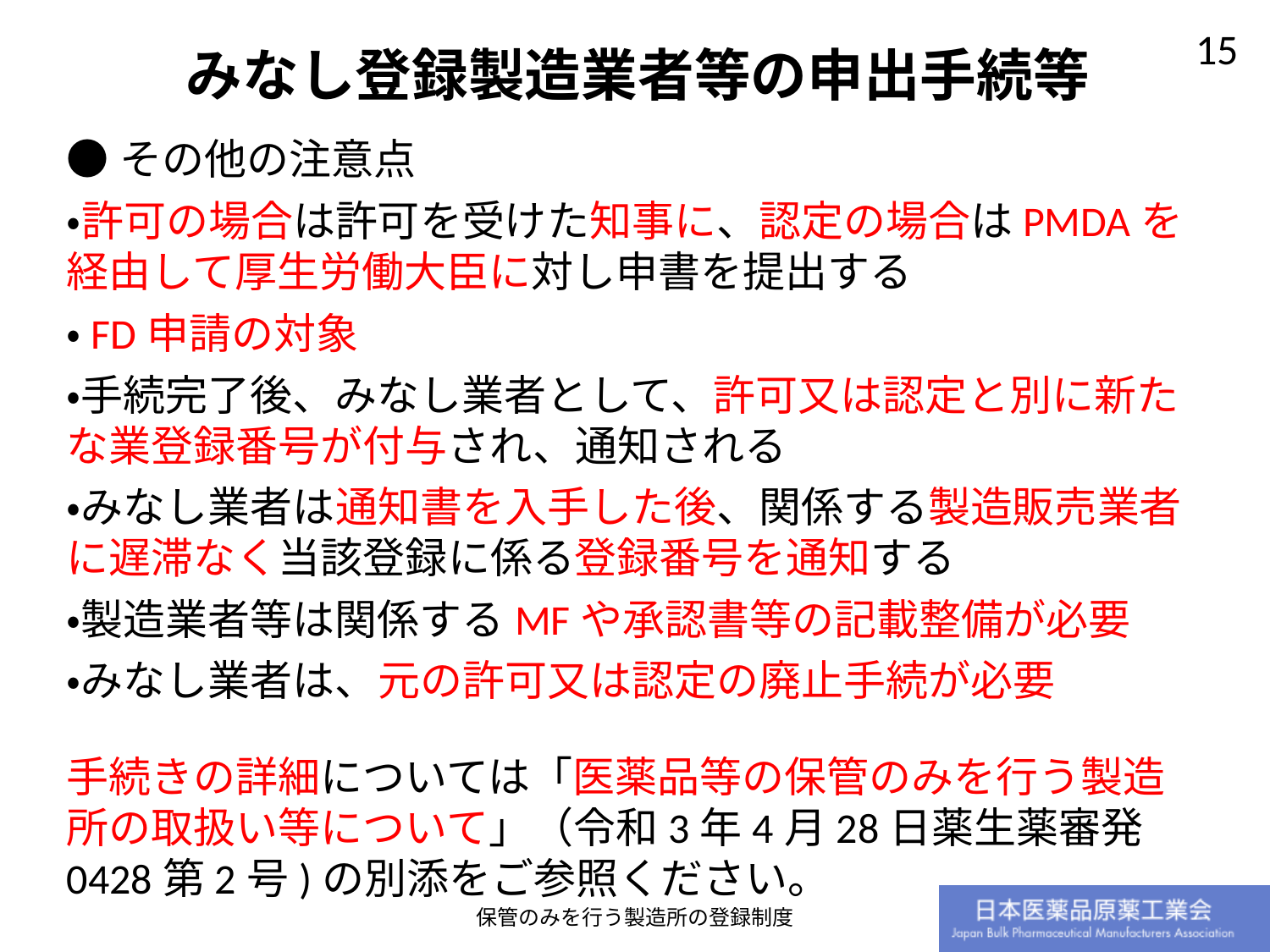

# みなし登録製造業者等の申出手続等
●その他の注意点
・許可の場合は許可を受けた知事に、認定の場合はPMDAを経由して厚生労働大臣に対し申書を提出する
・FD申請の対象
・手続完了後、みなし業者として、許可又は認定と別に新たな業登録番号が付与され、通知される
・みなし業者は通知書を入手した後、関係する製造販売業者に遅滞なく当該登録に係る登録番号を通知する
・製造業者等は関係するMFや承認書等の記載整備が必要
・みなし業者は、元の許可又は認定の廃止手続が必要

手続きの詳細については「医薬品等の保管のみを行う製造所の取扱い等について」（令和3年4月28日薬生薬審発0428第2号)の別添をご参照ください。
保管のみを行う製造所の登録制度